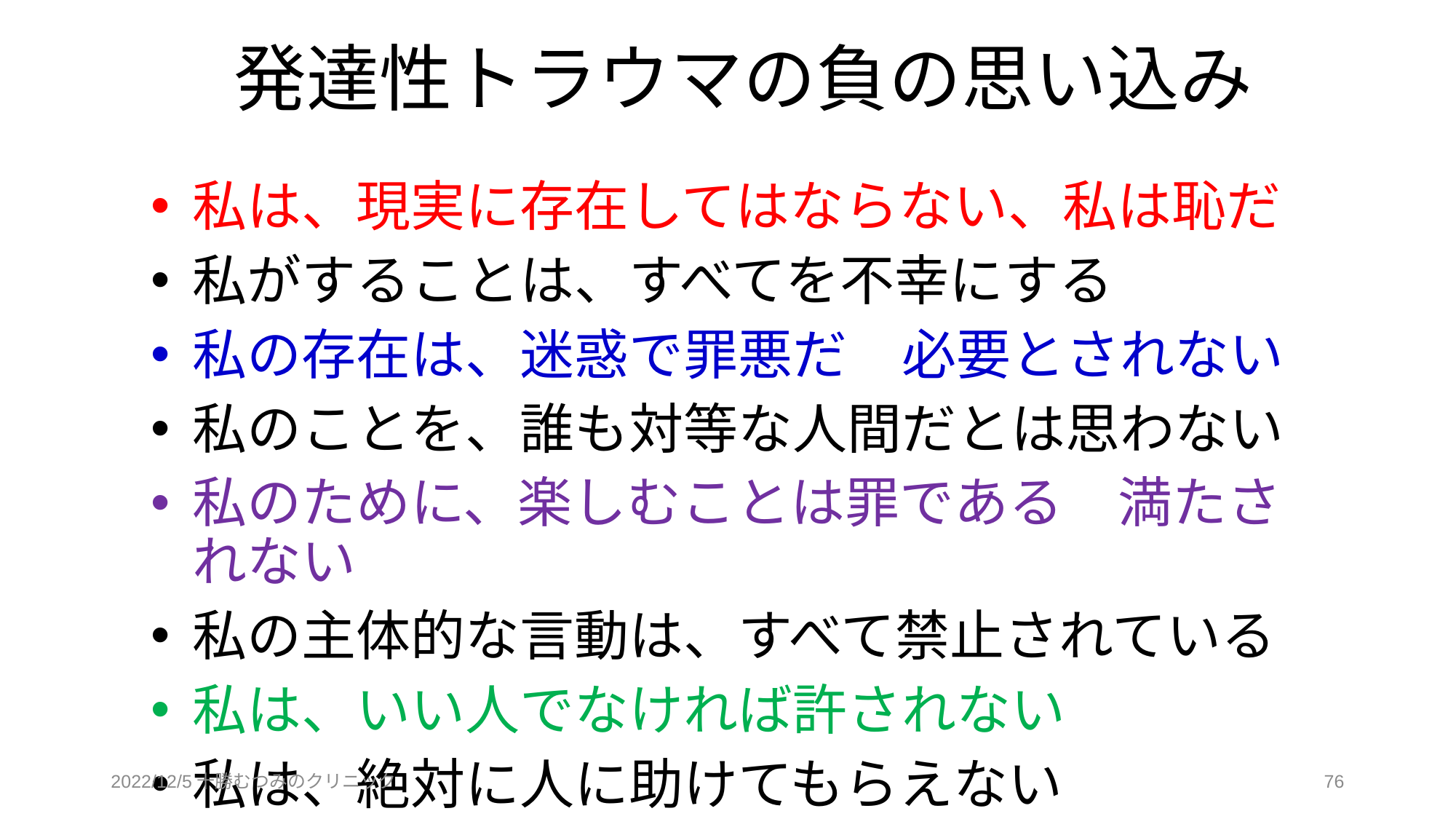

# 発達性トラウマの負の思い込み
私は、現実に存在してはならない、私は恥だ
私がすることは、すべてを不幸にする
私の存在は、迷惑で罪悪だ　必要とされない
私のことを、誰も対等な人間だとは思わない
私のために、楽しむことは罪である　満たされない
私の主体的な言動は、すべて禁止されている
私は、いい人でなければ許されない
私は、絶対に人に助けてもらえない

2022/12/5十勝むつみのクリニック
76